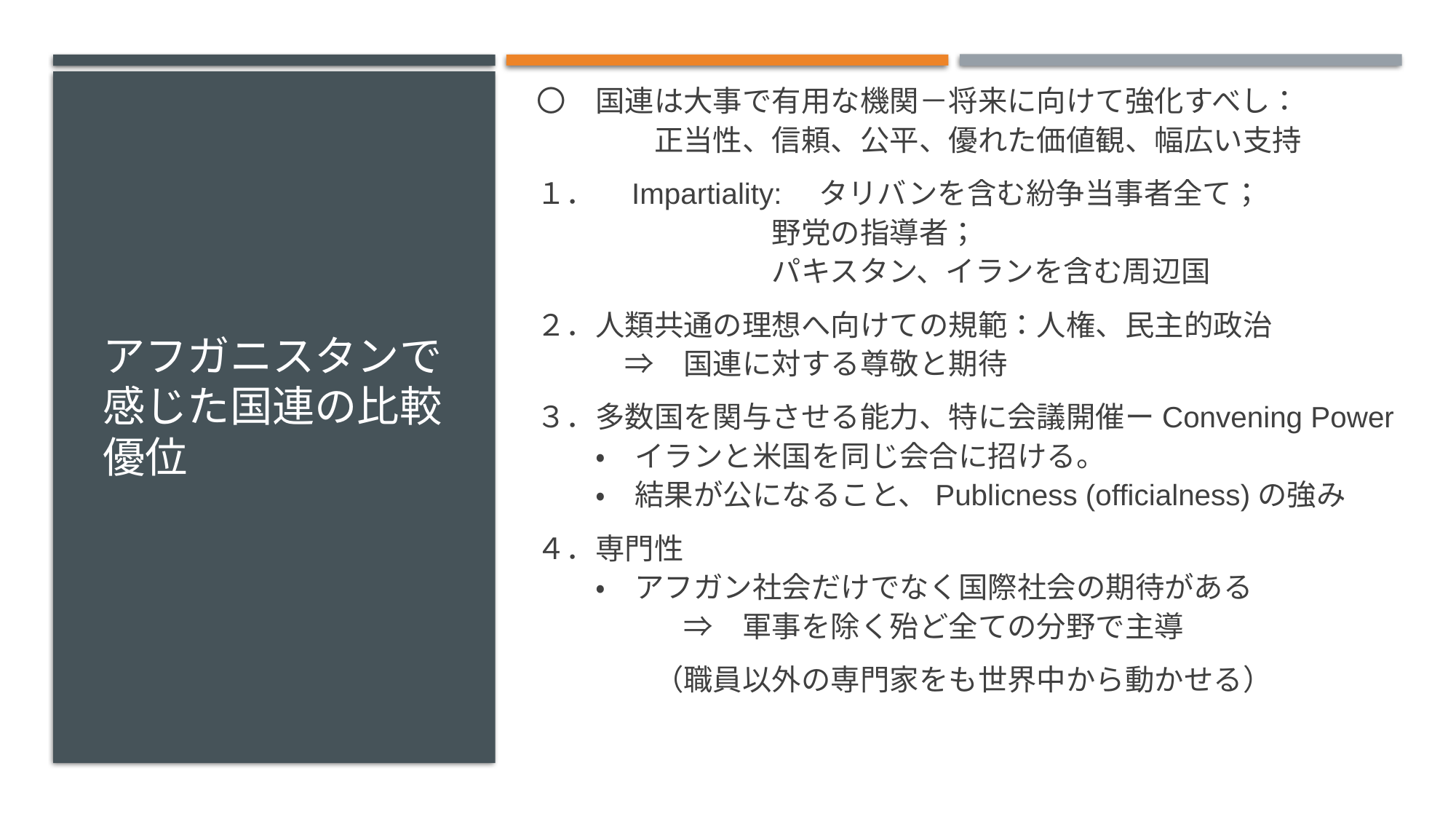

〇　国連は大事で有用な機関－将来に向けて強化すべし：
　　　　正当性、信頼、公平、優れた価値観、幅広い支持
１．　Impartiality:　タリバンを含む紛争当事者全て；
　　　　　　　　野党の指導者；
　　　　　　　　パキスタン、イランを含む周辺国
２．人類共通の理想へ向けての規範：人権、民主的政治
　　　⇒　国連に対する尊敬と期待
３．多数国を関与させる能力、特に会議開催ーConvening Power
　　・　イランと米国を同じ会合に招ける。
　　・　結果が公になること、Publicness (officialness)の強み
４．専門性
　　・　アフガン社会だけでなく国際社会の期待がある
　　　　　⇒　軍事を除く殆ど全ての分野で主導
　　　　（職員以外の専門家をも世界中から動かせる）

# アフガニスタンで感じた国連の比較優位